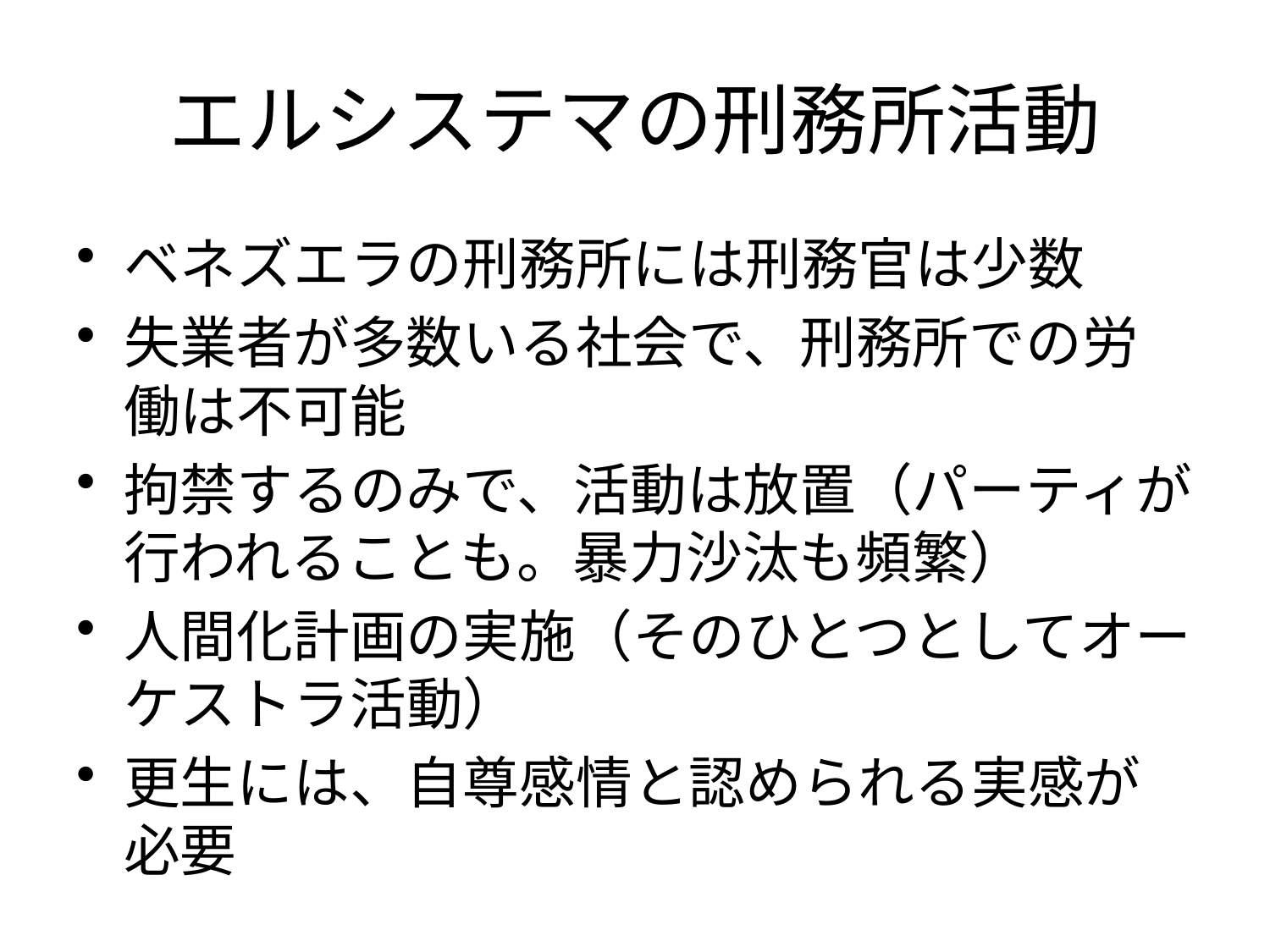

# エルシステマの刑務所活動
ベネズエラの刑務所には刑務官は少数
失業者が多数いる社会で、刑務所での労働は不可能
拘禁するのみで、活動は放置（パーティが行われることも。暴力沙汰も頻繁）
人間化計画の実施（そのひとつとしてオーケストラ活動）
更生には、自尊感情と認められる実感が必要